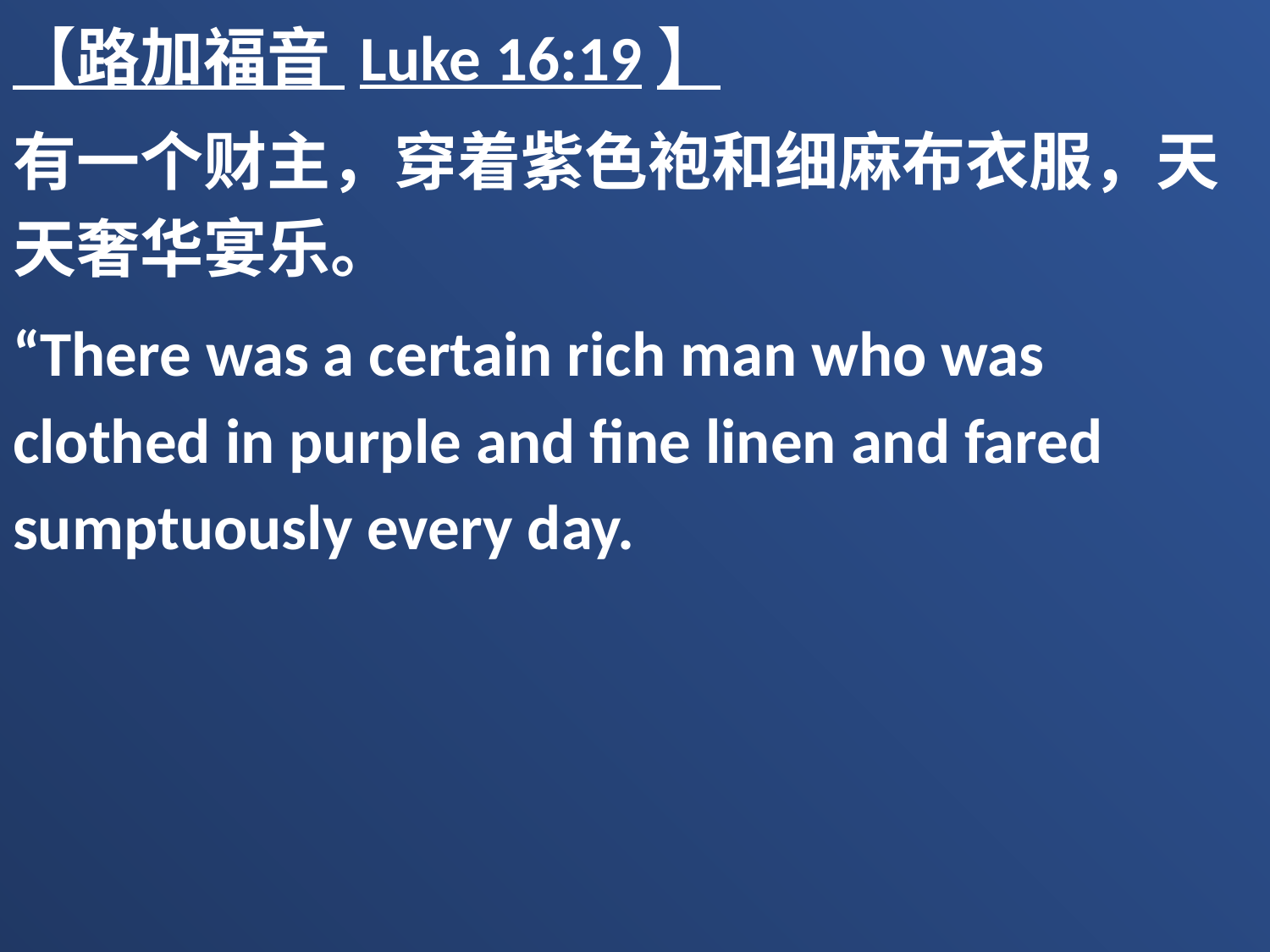

【路加福音 Luke 16:19】
有一个财主，穿着紫色袍和细麻布衣服，天天奢华宴乐。
“There was a certain rich man who was clothed in purple and fine linen and fared sumptuously every day.